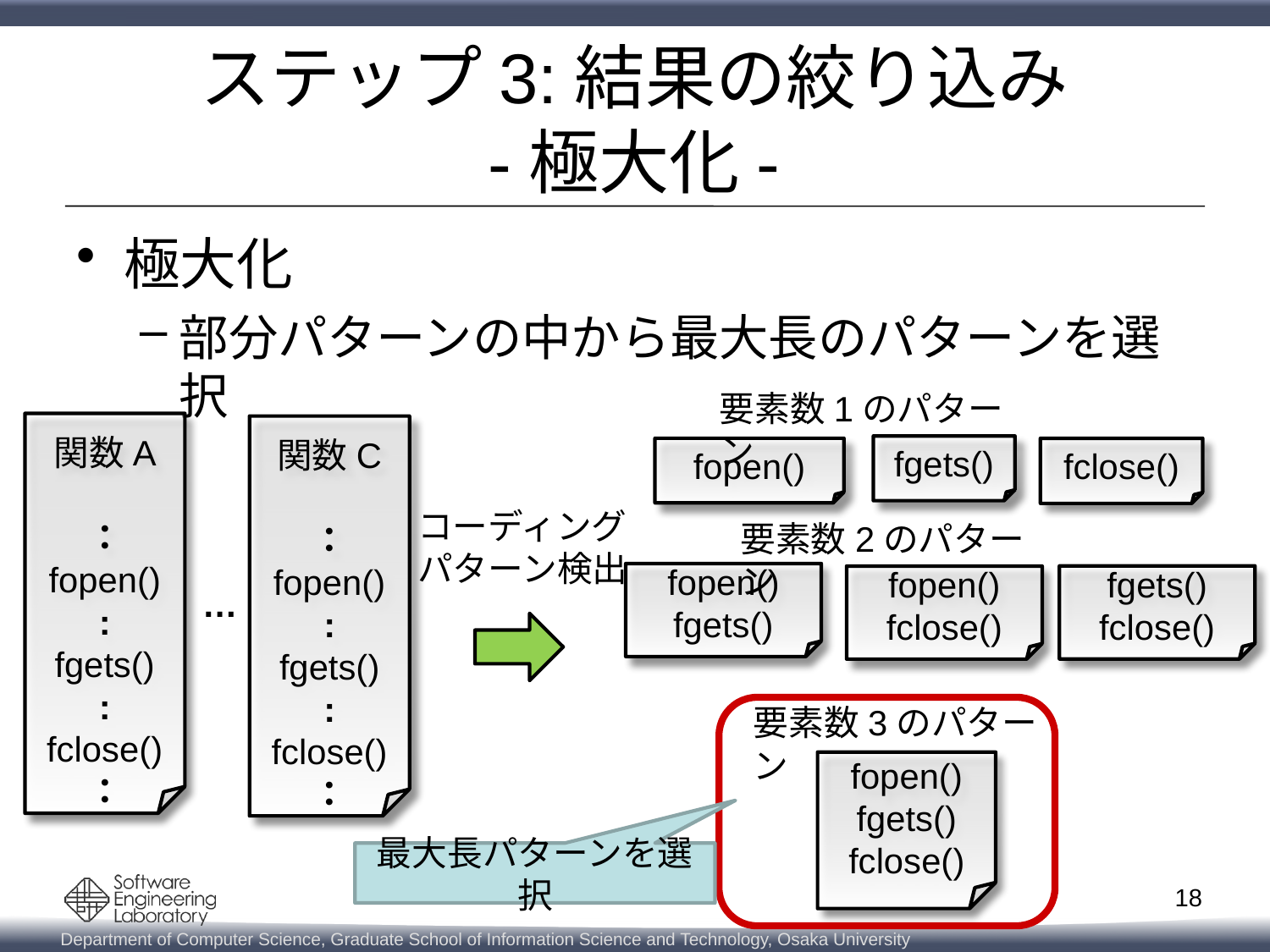

# ステップ3:結果の絞り込み -極大化-
極大化
部分パターンの中から最大長のパターンを選択
要素数1のパターン

関数A

：
fopen()
:
fgets()
:
fclose()
：

関数C

：
fopen()
:
fgets()
:
fclose()
：
fgets()
fopen()
fclose()
コーディング
パターン検出
要素数2のパターン
fopen()
fgets()
fgets()
fclose()
fopen()
fclose()
…

要素数3のパターン

fopen()
fgets()
fclose()
最大長パターンを選択
18